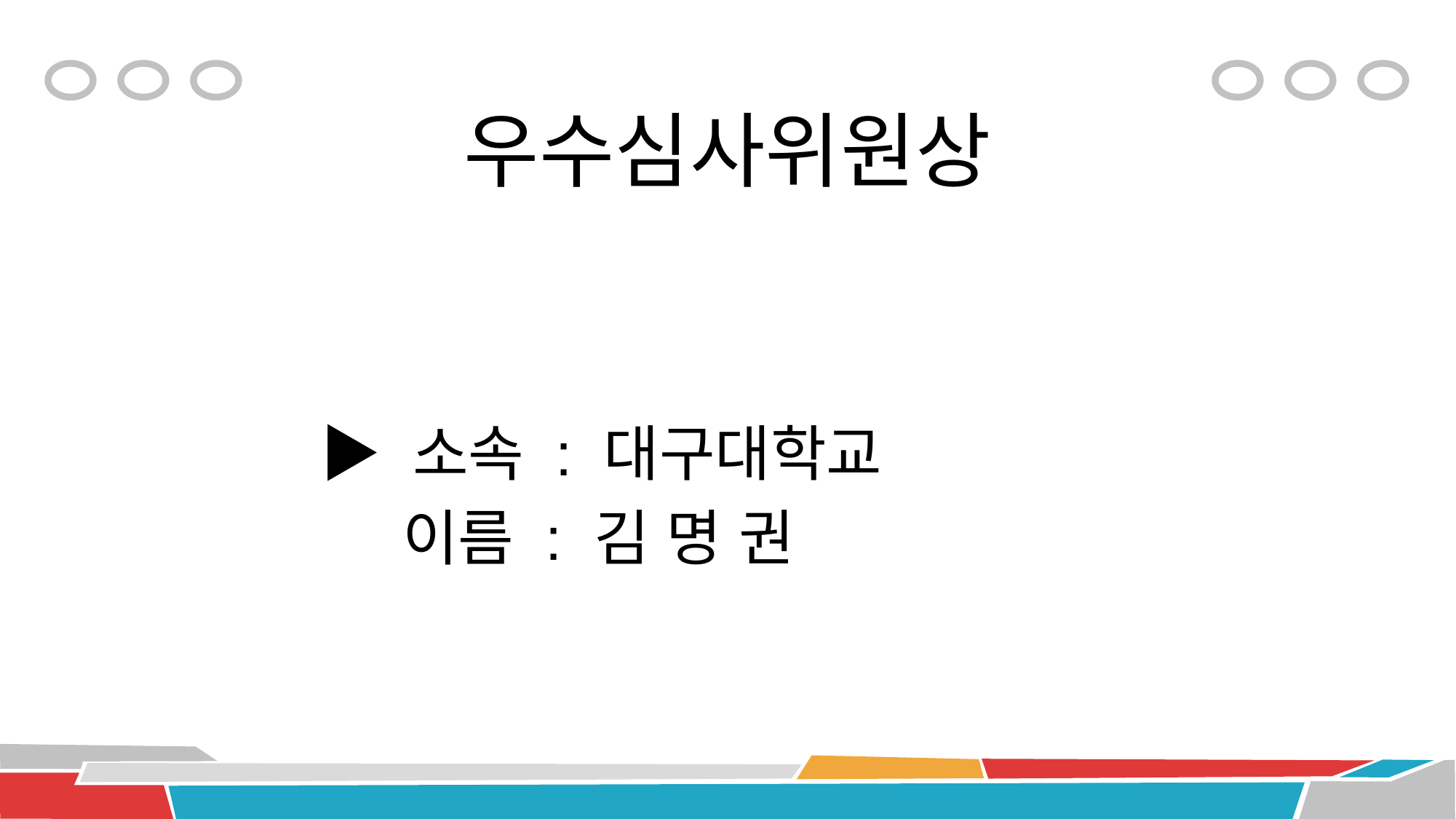

# 우수심사위원상
             ▶ 소속 : 대구대학교
                 이름 : 김 명 권